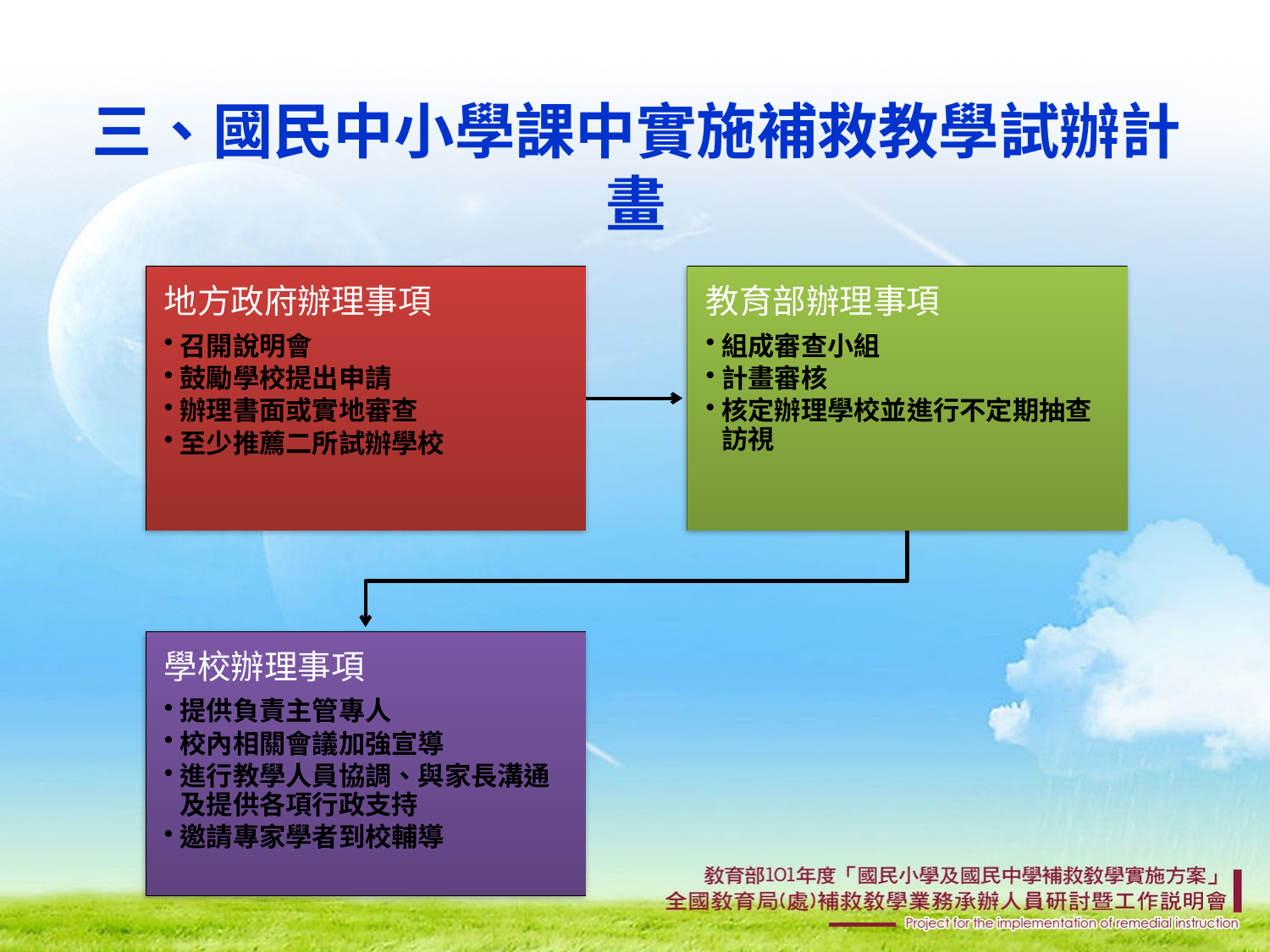

# 三、國民中小學課中實施補救教學試辦計畫

地方政府辦理事項
召開說明會
鼓勵學校提出申請
辦理書面或實地審查
至少推薦二所試辦學校

教育部辦理事項
組成審查小組
計畫審核
核定辦理學校並進行不定期抽查訪視
學校辦理事項
提供負責主管專人
校內相關會議加強宣導
進行教學人員協調、與家長溝通及提供各項行政支持
邀請專家學者到校輔導